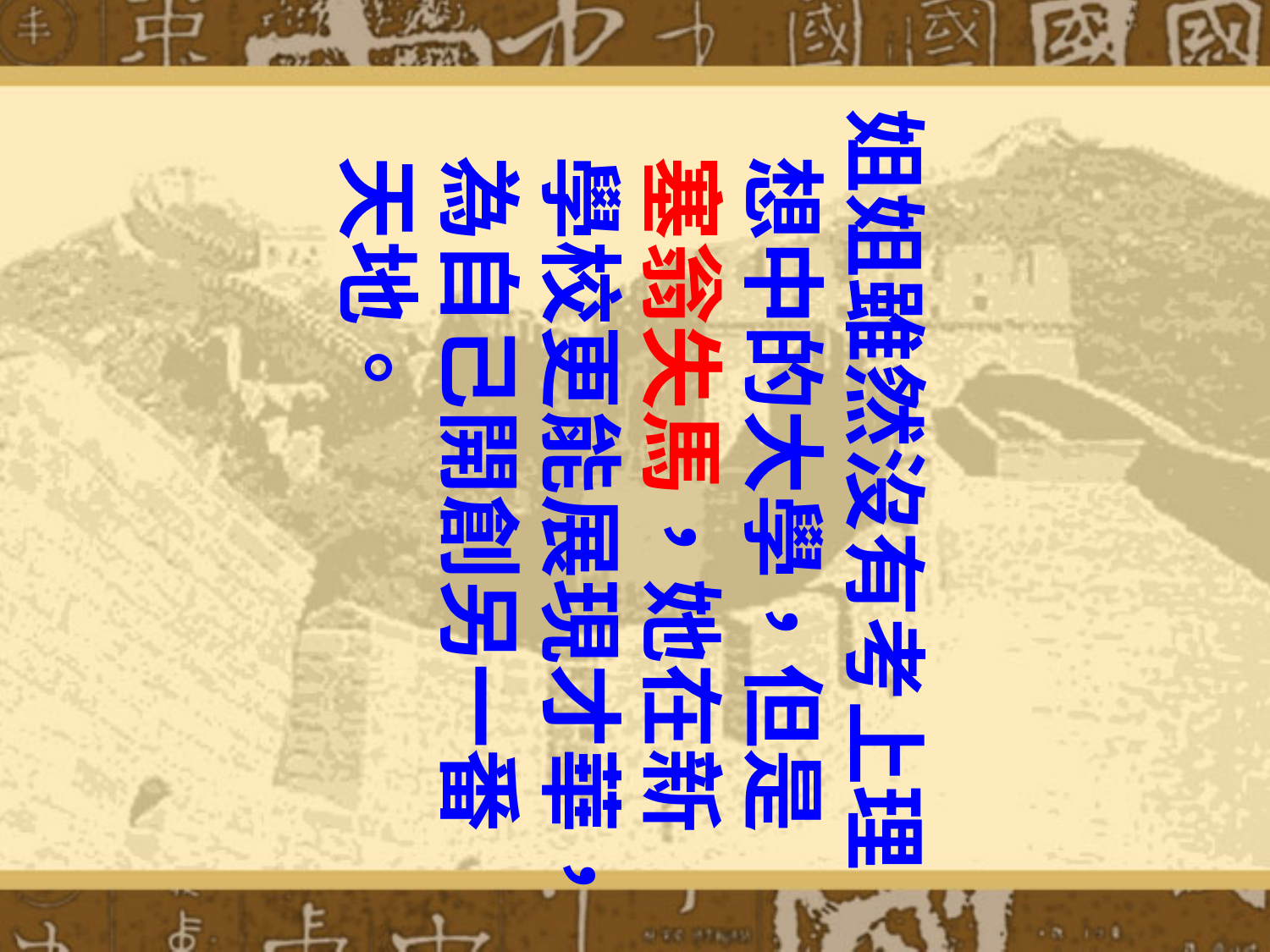

姐姐雖然沒有考上理想中的大學，但是塞翁失馬，她在新學校更能展現才華，為自己開創另一番天地。